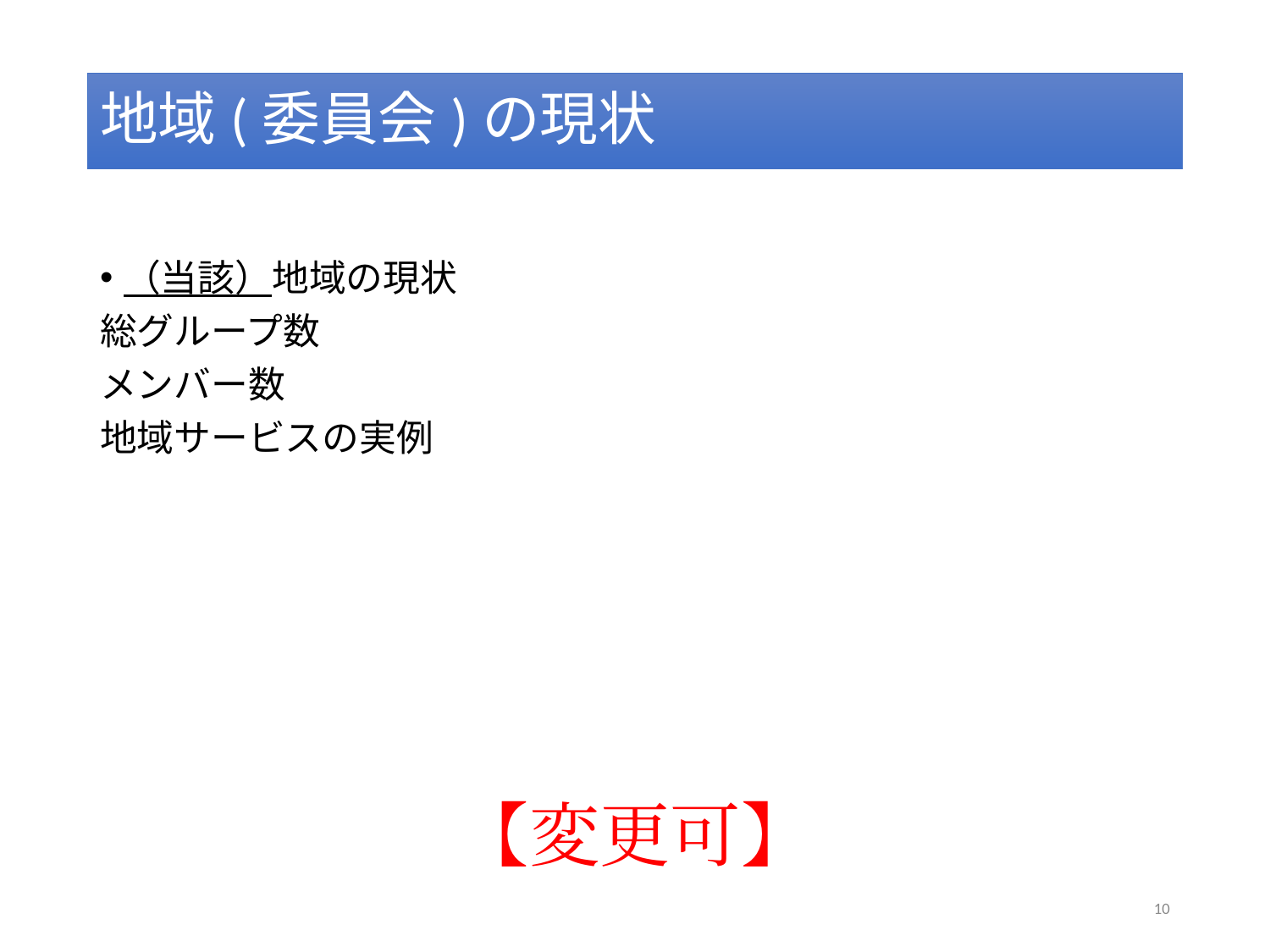

# 地域(委員会)の現状
（当該）地域の現状
総グループ数
メンバー数
地域サービスの実例
【変更可】
10